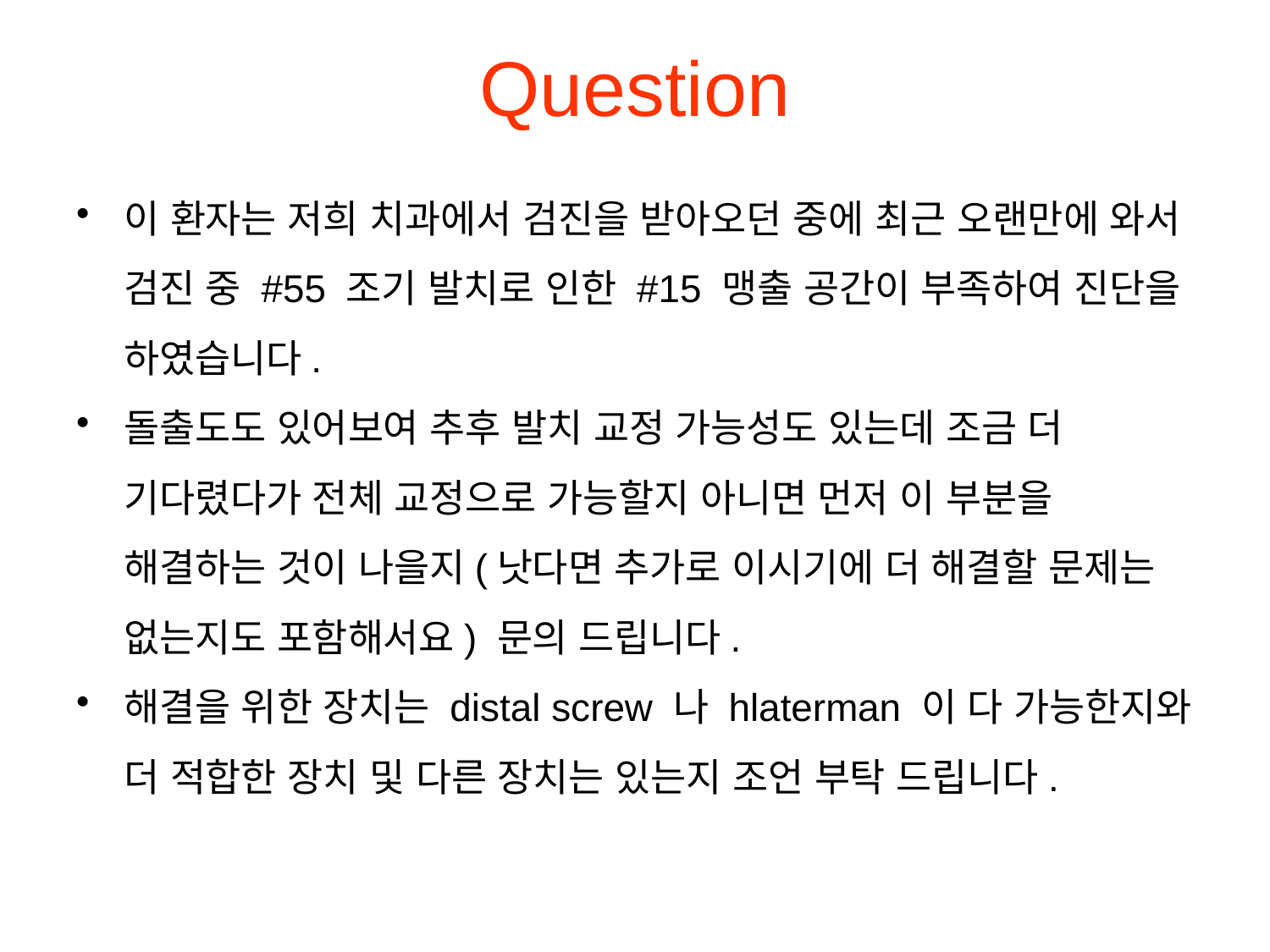

# Question
이 환자는 저희 치과에서 검진을 받아오던 중에 최근 오랜만에 와서 검진 중 #55 조기 발치로 인한 #15 맹출 공간이 부족하여 진단을 하였습니다.
돌출도도 있어보여 추후 발치 교정 가능성도 있는데 조금 더 기다렸다가 전체 교정으로 가능할지 아니면 먼저 이 부분을 해결하는 것이 나을지(낫다면 추가로 이시기에 더 해결할 문제는 없는지도 포함해서요) 문의 드립니다.
해결을 위한 장치는 distal screw 나 hlaterman 이 다 가능한지와 더 적합한 장치 및 다른 장치는 있는지 조언 부탁 드립니다.